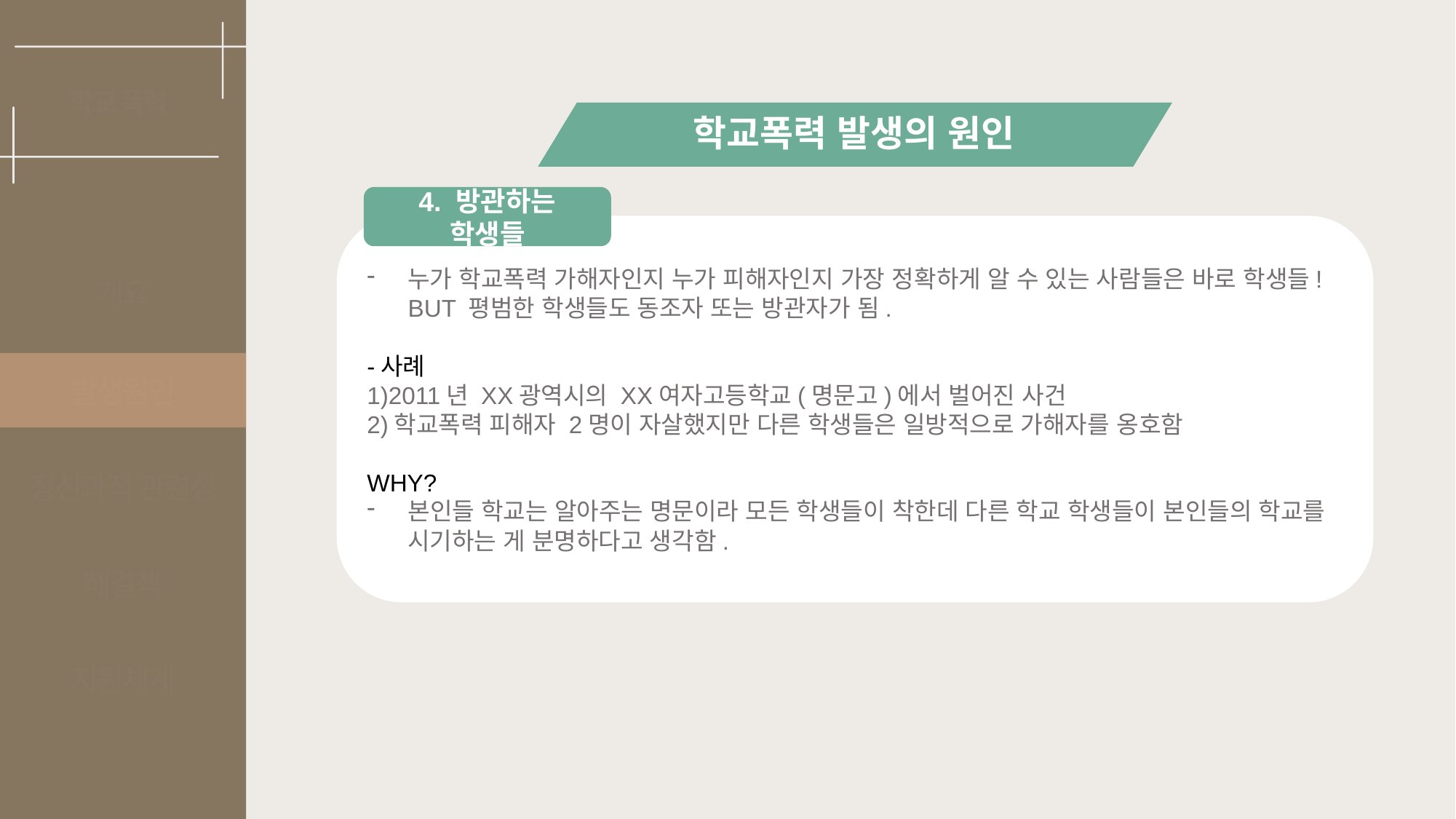

학교 폭력

학교폭력 발생의 원인
4. 방관하는 학생들

누가 학교폭력 가해자인지 누가 피해자인지 가장 정확하게 알 수 있는 사람들은 바로 학생들! BUT 평범한 학생들도 동조자 또는 방관자가 됨.

-사례
1)2011년 XX광역시의 XX여자고등학교(명문고)에서 벌어진 사건
2)학교폭력 피해자 2명이 자살했지만 다른 학생들은 일방적으로 가해자를 옹호함

WHY?
본인들 학교는 알아주는 명문이라 모든 학생들이 착한데 다른 학교 학생들이 본인들의 학교를 시기하는 게 분명하다고 생각함.

개요

발생원인

정신과적 관련성
해결책
지원체계